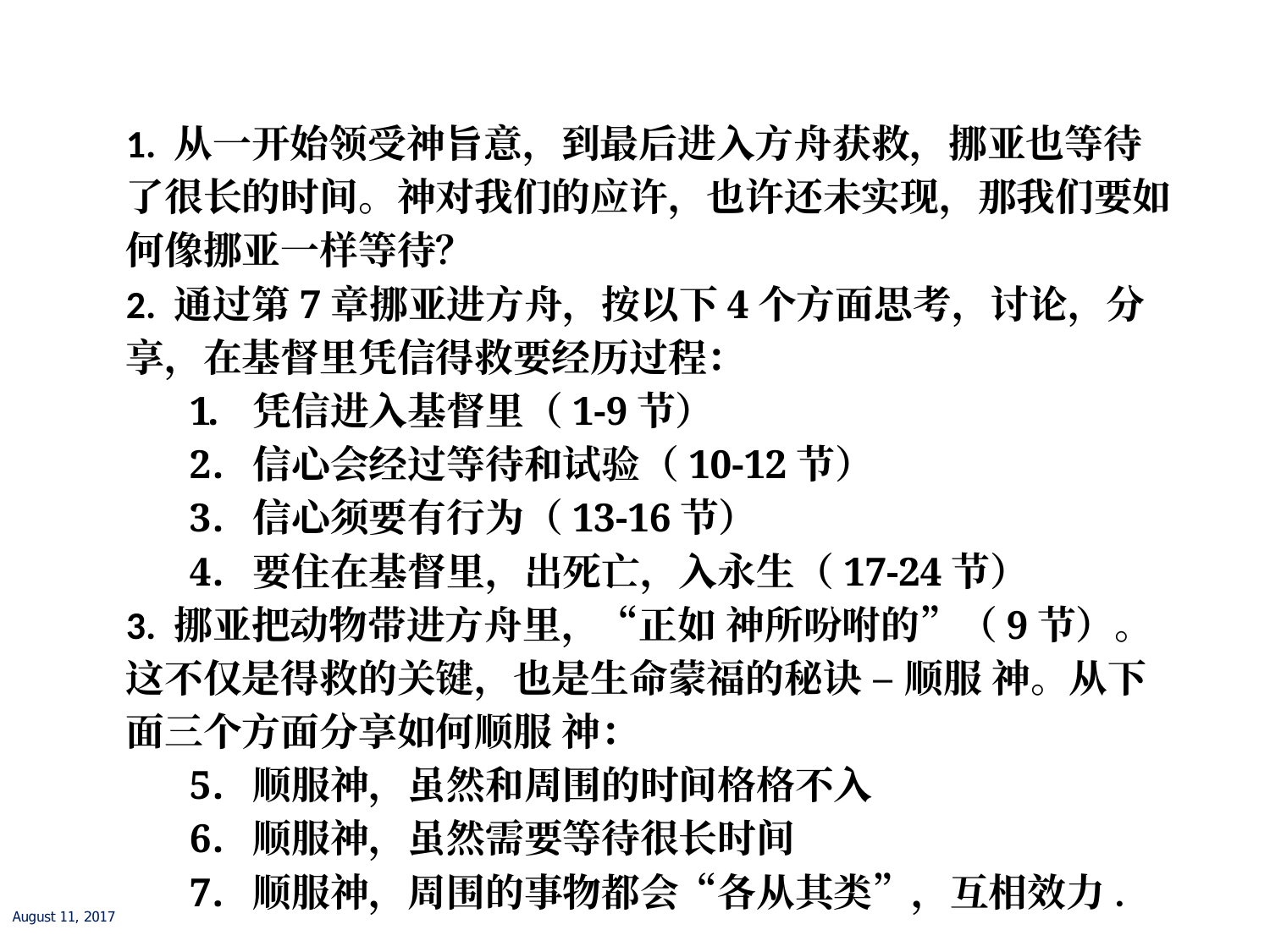

1. 从一开始领受神旨意，到最后进入方舟获救，挪亚也等待了很长的时间。神对我们的应许，也许还未实现，那我们要如何像挪亚一样等待？
2. 通过第7章挪亚进方舟，按以下4个方面思考，讨论，分享，在基督里凭信得救要经历过程：
凭信进入基督里（1-9节）
信心会经过等待和试验（10-12节）
信心须要有行为（13-16节）
要住在基督里，出死亡，入永生（17-24节）
3. 挪亚把动物带进方舟里，“正如 神所吩咐的”（9节）。这不仅是得救的关键，也是生命蒙福的秘诀 – 顺服 神。从下面三个方面分享如何顺服 神：
顺服神，虽然和周围的时间格格不入
顺服神，虽然需要等待很长时间
顺服神，周围的事物都会“各从其类”，互相效力.
August 11, 2017